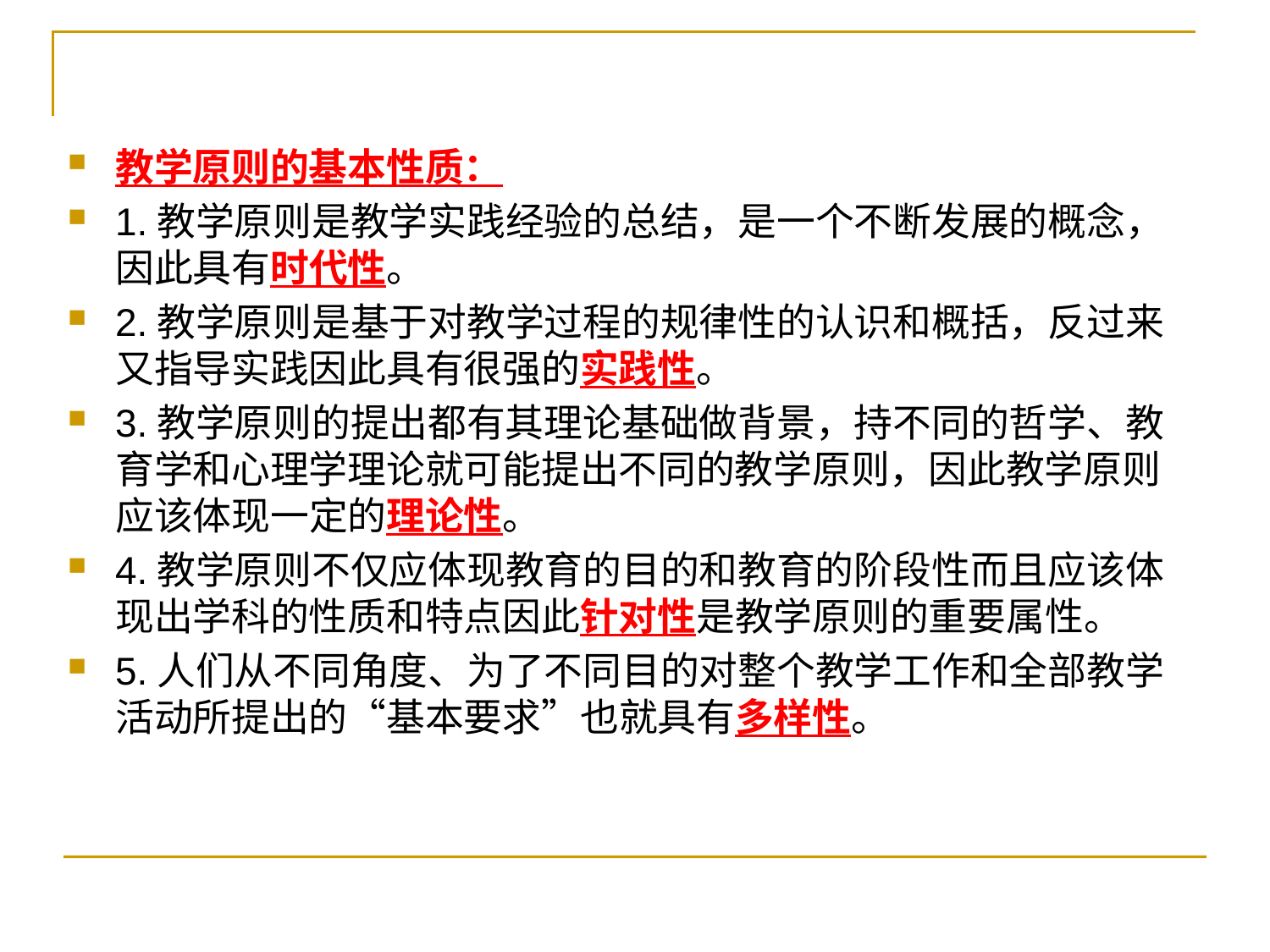

教学原则的基本性质：
1.教学原则是教学实践经验的总结，是一个不断发展的概念，因此具有时代性。
2.教学原则是基于对教学过程的规律性的认识和概括，反过来又指导实践因此具有很强的实践性。
3.教学原则的提出都有其理论基础做背景，持不同的哲学、教育学和心理学理论就可能提出不同的教学原则，因此教学原则应该体现一定的理论性。
4.教学原则不仅应体现教育的目的和教育的阶段性而且应该体现出学科的性质和特点因此针对性是教学原则的重要属性。
5.人们从不同角度、为了不同目的对整个教学工作和全部教学活动所提出的“基本要求”也就具有多样性。